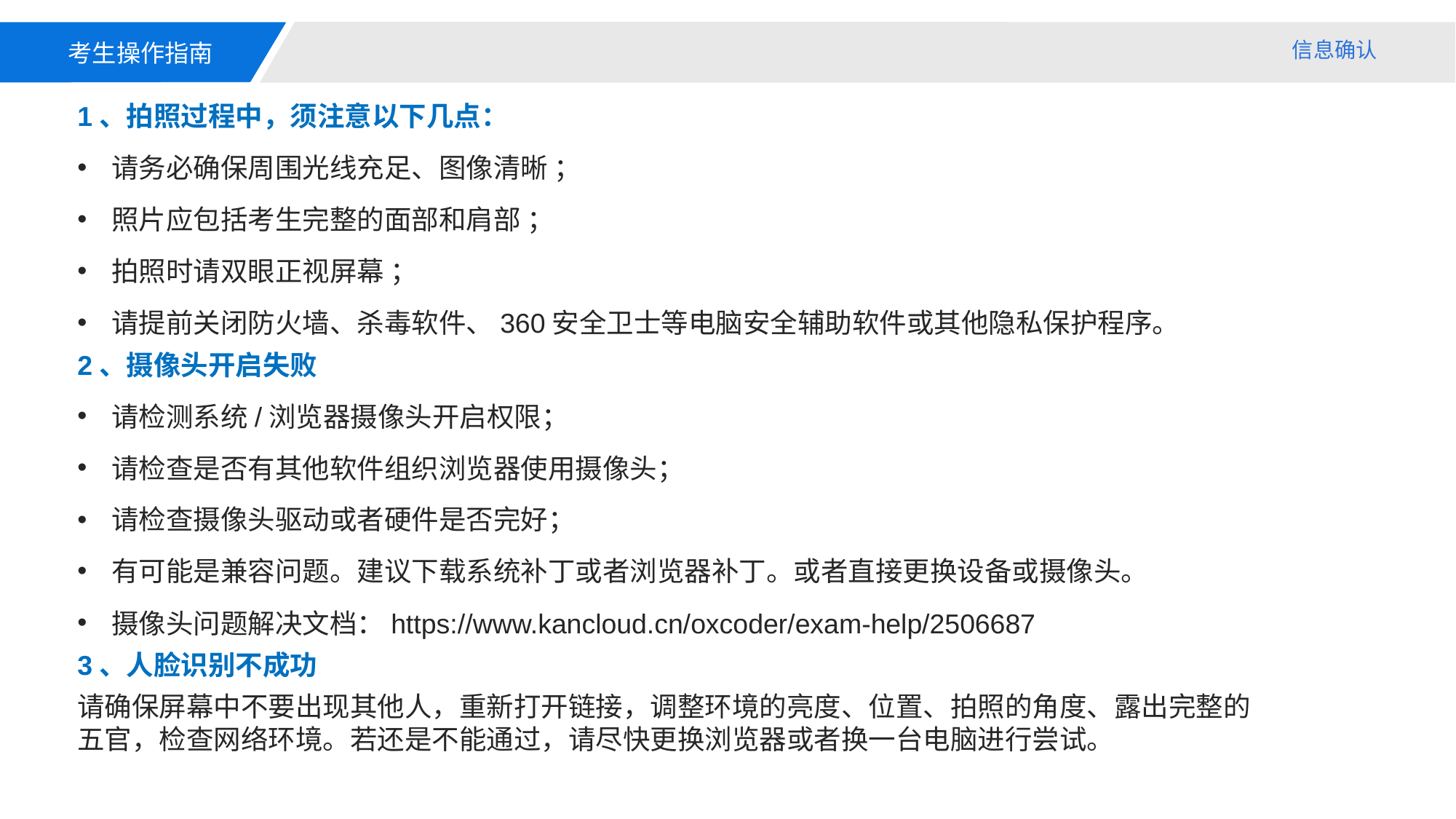

考生操作指南

信息确认

1、拍照过程中，须注意以下几点：
请务必确保周围光线充足、图像清晰 ；
照片应包括考生完整的面部和肩部 ；
拍照时请双眼正视屏幕 ；
请提前关闭防火墙、杀毒软件、360安全卫士等电脑安全辅助软件或其他隐私保护程序。
2、摄像头开启失败
请检测系统/浏览器摄像头开启权限；
请检查是否有其他软件组织浏览器使用摄像头；
请检查摄像头驱动或者硬件是否完好；
有可能是兼容问题。建议下载系统补丁或者浏览器补丁。或者直接更换设备或摄像头。
摄像头问题解决文档：https://www.kancloud.cn/oxcoder/exam-help/2506687
3、人脸识别不成功
请确保屏幕中不要出现其他人，重新打开链接，调整环境的亮度、位置、拍照的角度、露出完整的五官，检查网络环境。若还是不能通过，请尽快更换浏览器或者换一台电脑进行尝试。